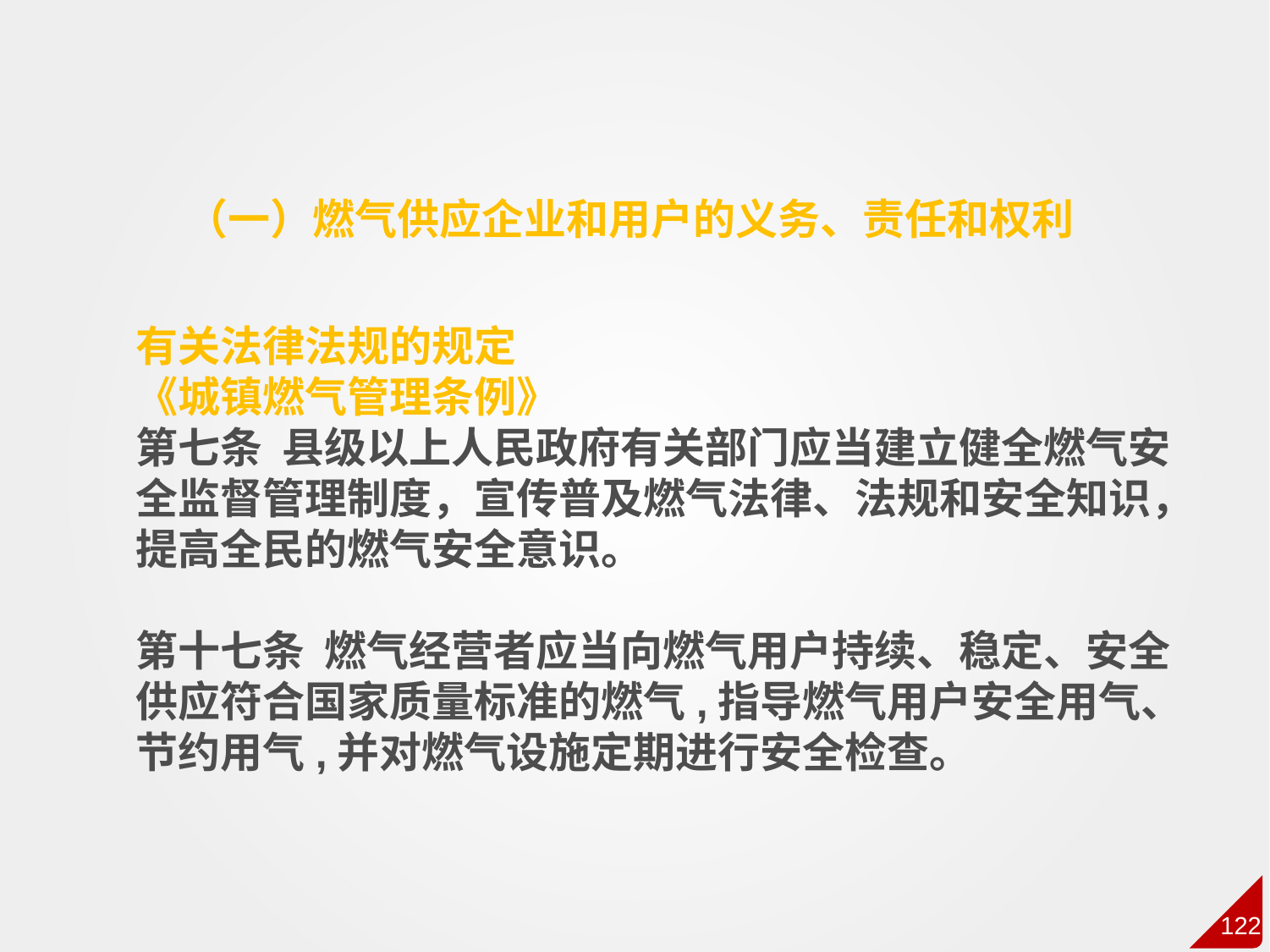

（一）燃气供应企业和用户的义务、责任和权利
有关法律法规的规定
《城镇燃气管理条例》
第七条  县级以上人民政府有关部门应当建立健全燃气安全监督管理制度，宣传普及燃气法律、法规和安全知识，提高全民的燃气安全意识。

第十七条  燃气经营者应当向燃气用户持续、稳定、安全供应符合国家质量标准的燃气,指导燃气用户安全用气、节约用气,并对燃气设施定期进行安全检查。